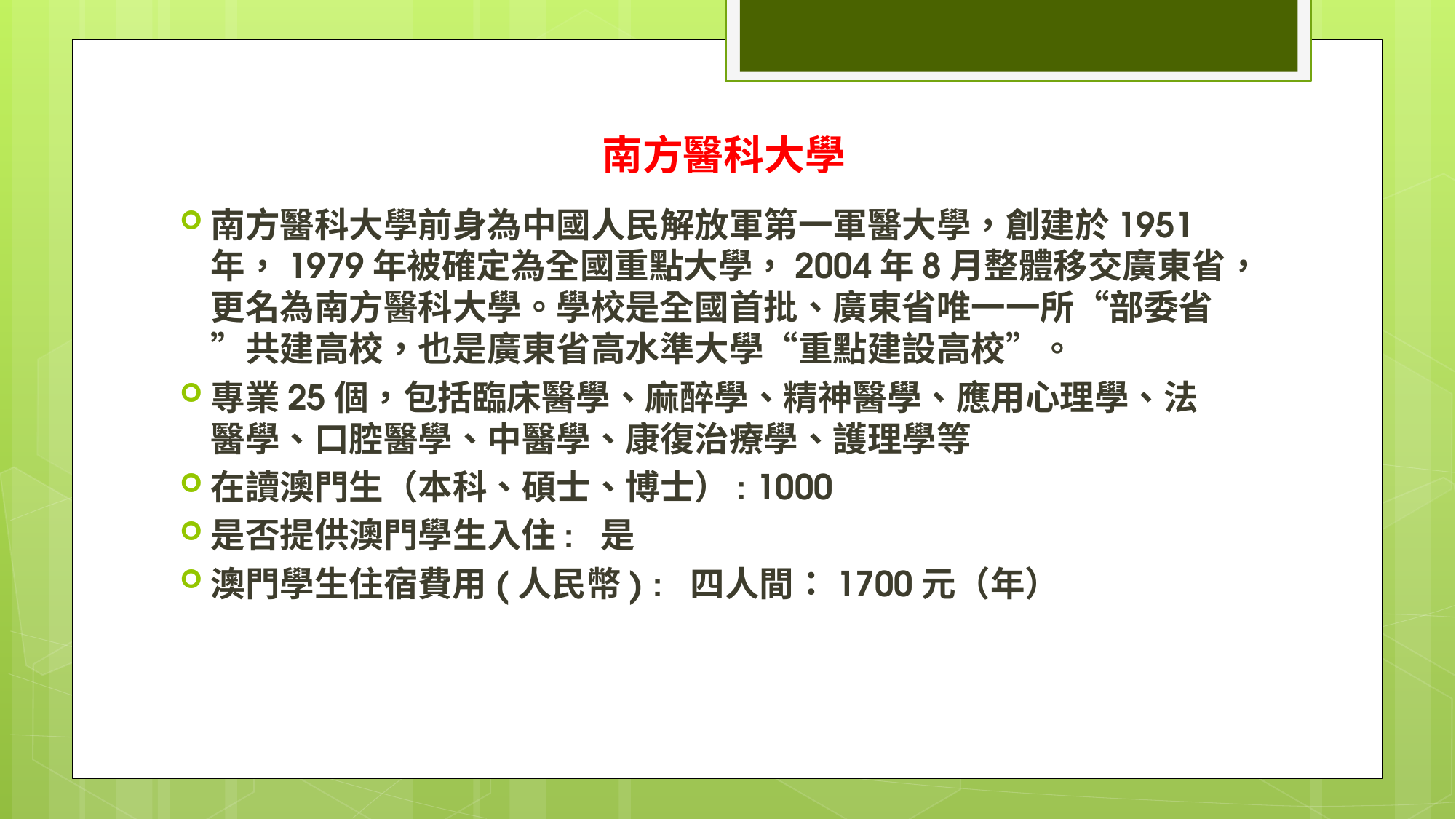

# 南方醫科大學
南方醫科大學前身為中國人民解放軍第一軍醫大學，創建於1951年，1979年被確定為全國重點大學，2004年8月整體移交廣東省，更名為南方醫科大學。學校是全國首批、廣東省唯一一所“部委省”共建高校，也是廣東省高水準大學“重點建設高校”。
專業25個，包括臨床醫學、麻醉學、精神醫學、應用心理學、法醫學、口腔醫學、中醫學、康復治療學、護理學等
在讀澳門生（本科、碩士、博士）: 1000
是否提供澳門學生入住:  是
澳門學生住宿費用(人民幣) :  四人間：1700元（年）